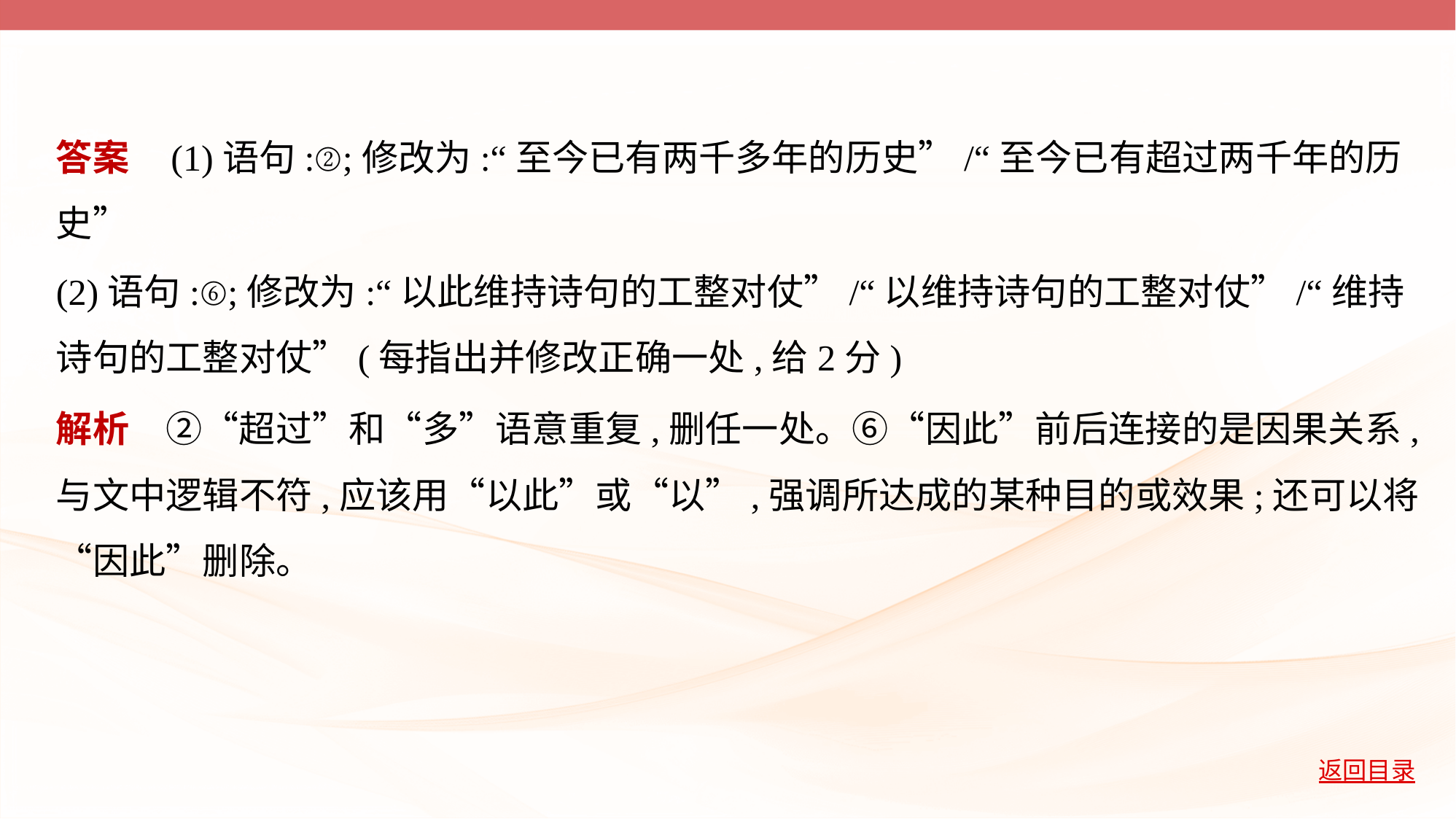

答案    (1)语句:②;修改为:“至今已有两千多年的历史”/“至今已有超过两千年的历
史”
(2)语句:⑥;修改为:“以此维持诗句的工整对仗”/“以维持诗句的工整对仗”/“维持
诗句的工整对仗”(每指出并修改正确一处,给2分)

解析　②“超过”和“多”语意重复,删任一处。⑥“因此”前后连接的是因果关系,
与文中逻辑不符,应该用“以此”或“以”,强调所达成的某种目的或效果;还可以将
“因此”删除。